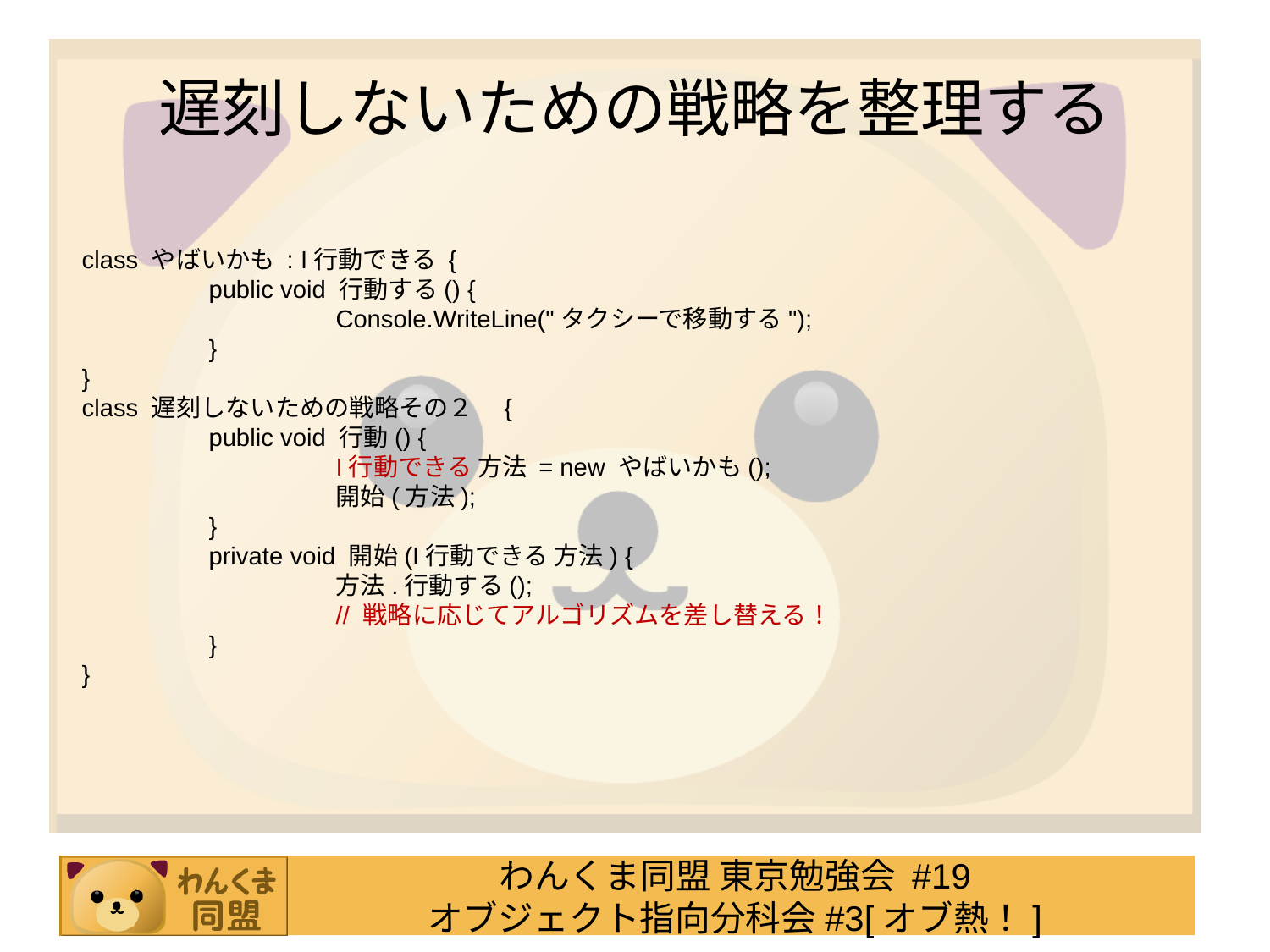

# 遅刻しないための戦略を整理する
class やばいかも : I行動できる {
	public void 行動する() {
		Console.WriteLine("タクシーで移動する");
	}
}
class 遅刻しないための戦略その２　{
	public void 行動() {
		I行動できる 方法 = new やばいかも();
		開始(方法);
	}
	private void 開始(I行動できる 方法) {
		方法.行動する();
		// 戦略に応じてアルゴリズムを差し替える！
	}
}